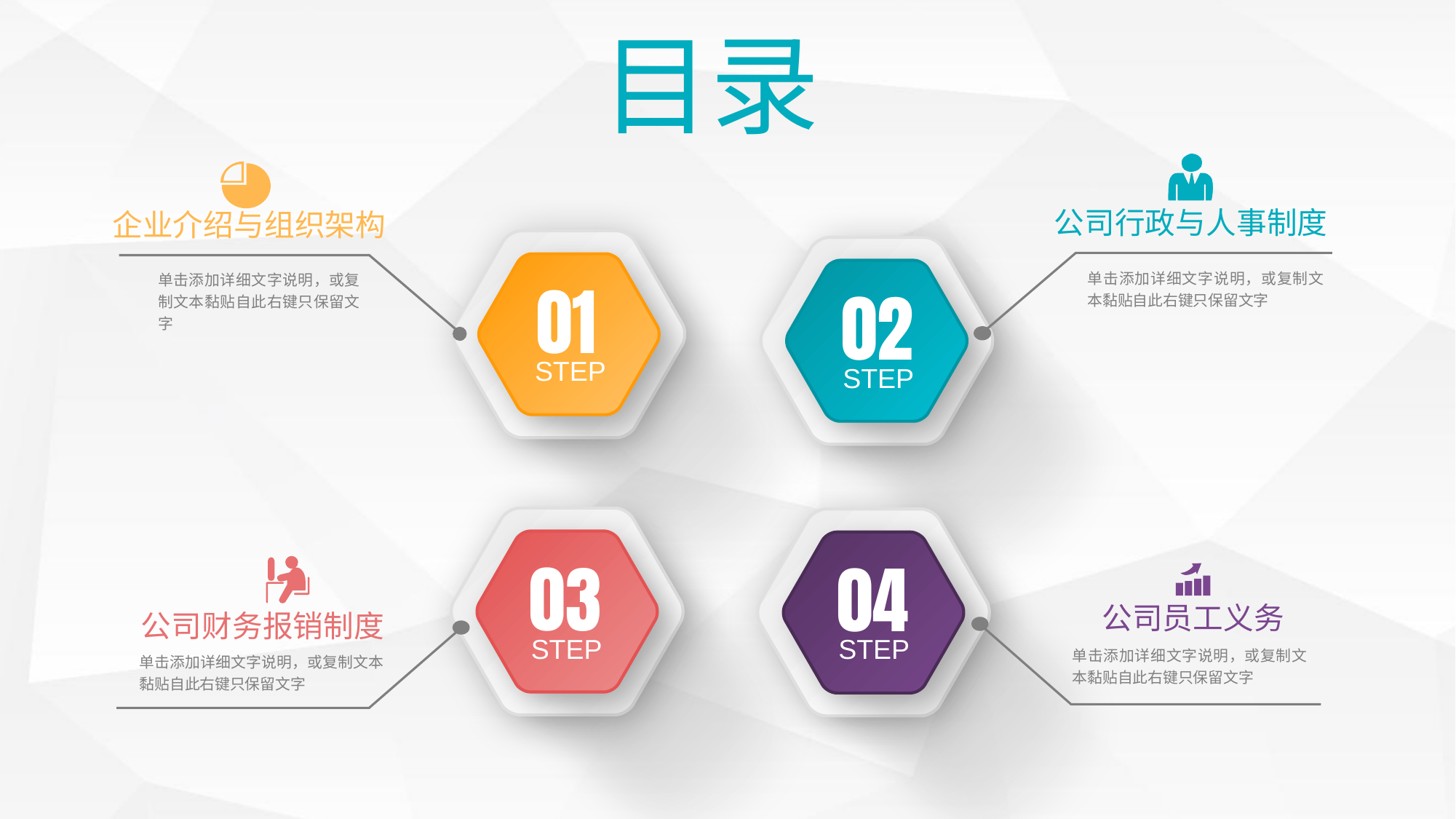

目录

公司行政与人事制度

企业介绍与组织架构

01
STEP

02
STEP

单击添加详细文字说明，或复制文本黏贴自此右键只保留文字
单击添加详细文字说明，或复制文本黏贴自此右键只保留文字

03
STEP

04
STEP

公司财务报销制度

公司员工义务

单击添加详细文字说明，或复制文本黏贴自此右键只保留文字
单击添加详细文字说明，或复制文本黏贴自此右键只保留文字